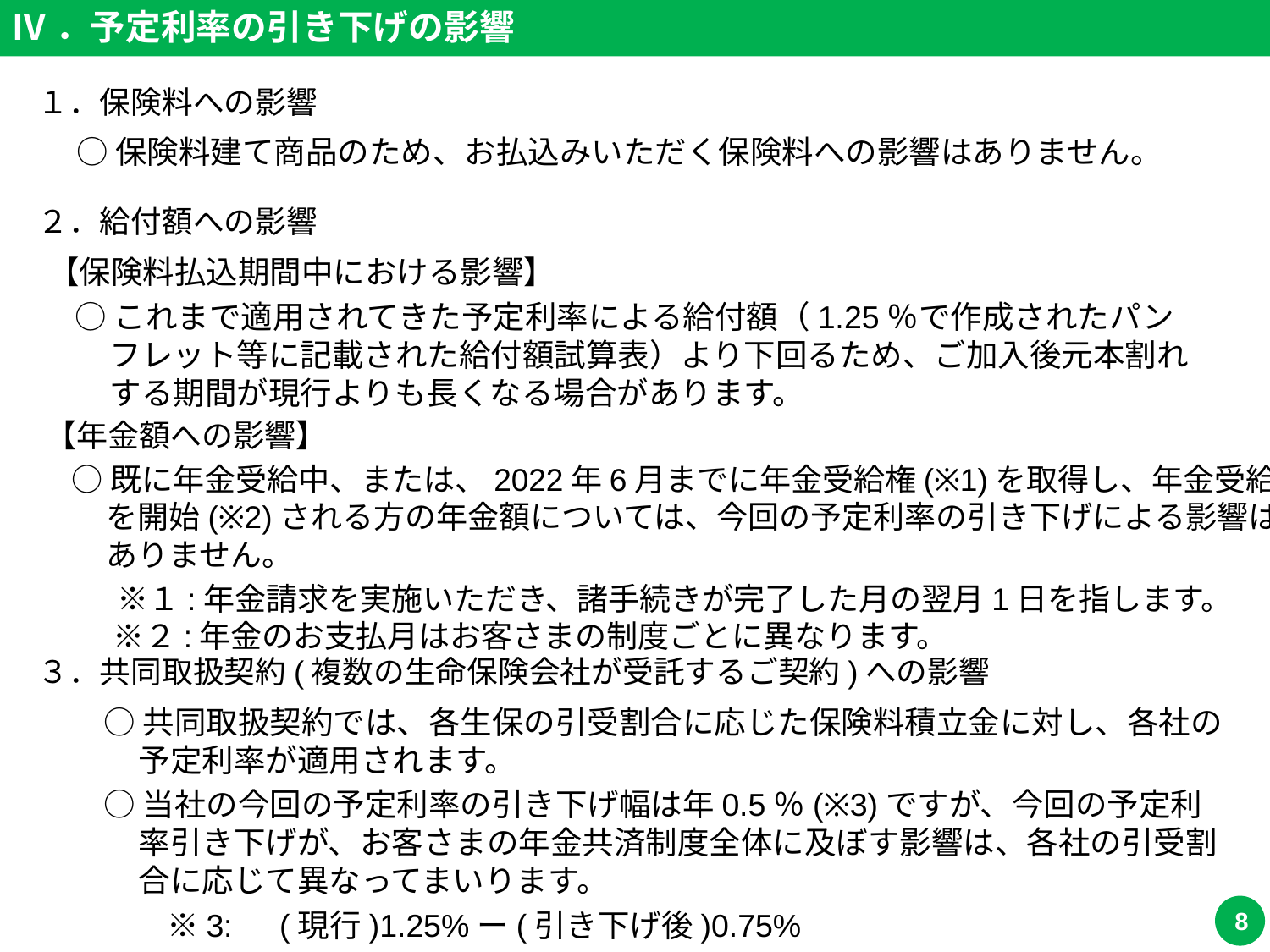

# Ⅳ．予定利率の引き下げの影響

１．保険料への影響
○保険料建て商品のため、お払込みいただく保険料への影響はありません。

２．給付額への影響
【保険料払込期間中における影響】
○これまで適用されてきた予定利率による給付額（1.25％で作成されたパンフレット等に記載された給付額試算表）より下回るため、ご加入後元本割れする期間が現行よりも長くなる場合があります。

【年金額への影響】
○既に年金受給中、または、2022年6月までに年金受給権(※1)を取得し、年金受給を開始(※2)される方の年金額については、今回の予定利率の引き下げによる影響はありません。
　  ※１:年金請求を実施いただき、諸手続きが完了した月の翌月1日を指します。
 ※２:年金のお支払月はお客さまの制度ごとに異なります。

３．共同取扱契約(複数の生命保険会社が受託するご契約)への影響
○共同取扱契約では、各生保の引受割合に応じた保険料積立金に対し、各社の予定利率が適用されます。
○当社の今回の予定利率の引き下げ幅は年0.5％(※3)ですが、今回の予定利率引き下げが、お客さまの年金共済制度全体に及ぼす影響は、各社の引受割合に応じて異なってまいります。
　　※3:　(現行)1.25%ー(引き下げ後)0.75%
8